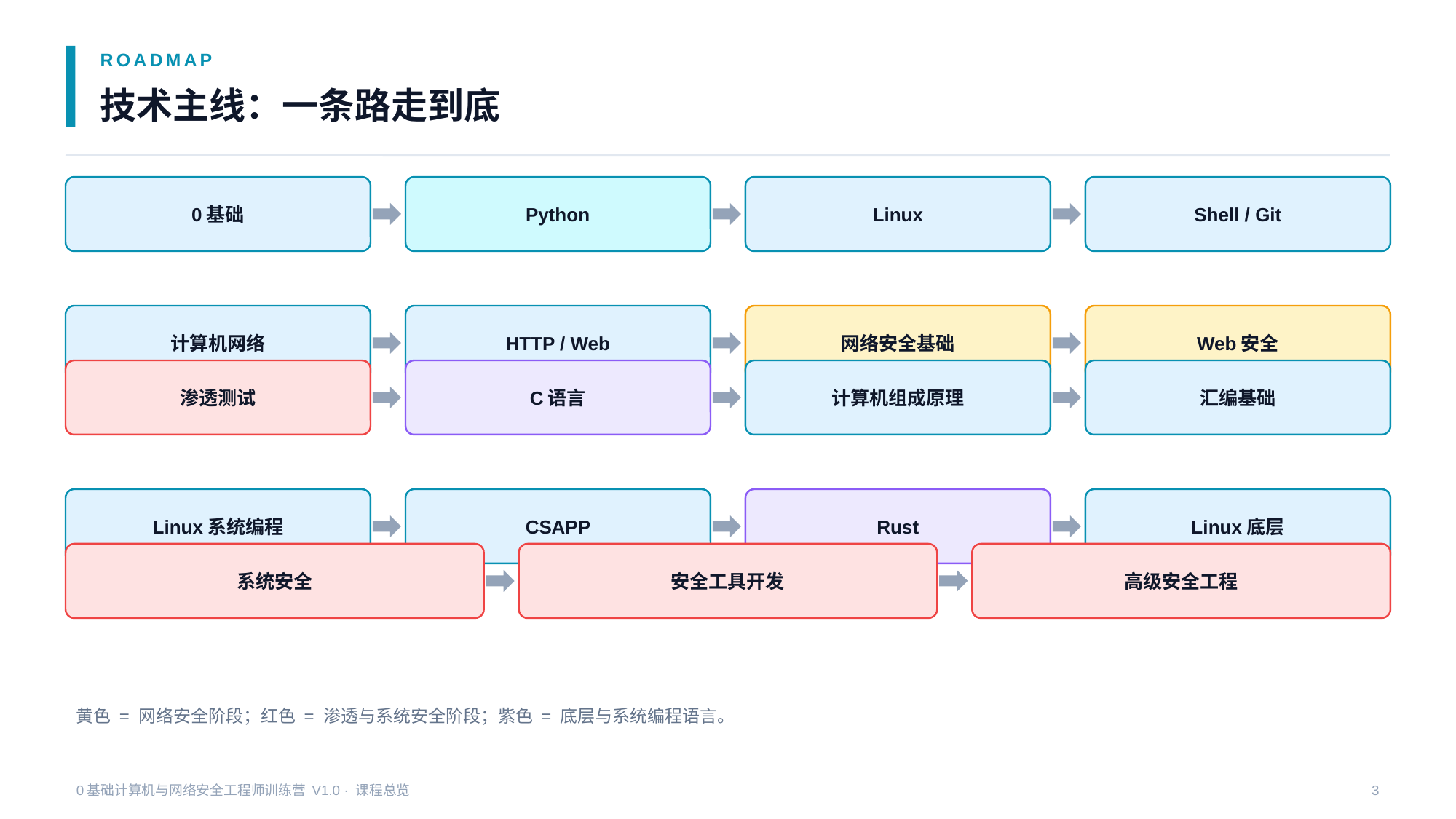

ROADMAP

技术主线：一条路走到底

0基础

Python

Linux

Shell / Git

计算机网络

HTTP / Web

网络安全基础

Web安全

渗透测试

C语言

计算机组成原理

汇编基础

Linux系统编程

CSAPP

Rust

Linux底层

系统安全

安全工具开发

高级安全工程

黄色 = 网络安全阶段；红色 = 渗透与系统安全阶段；紫色 = 底层与系统编程语言。
0基础计算机与网络安全工程师训练营 V1.0 · 课程总览
3